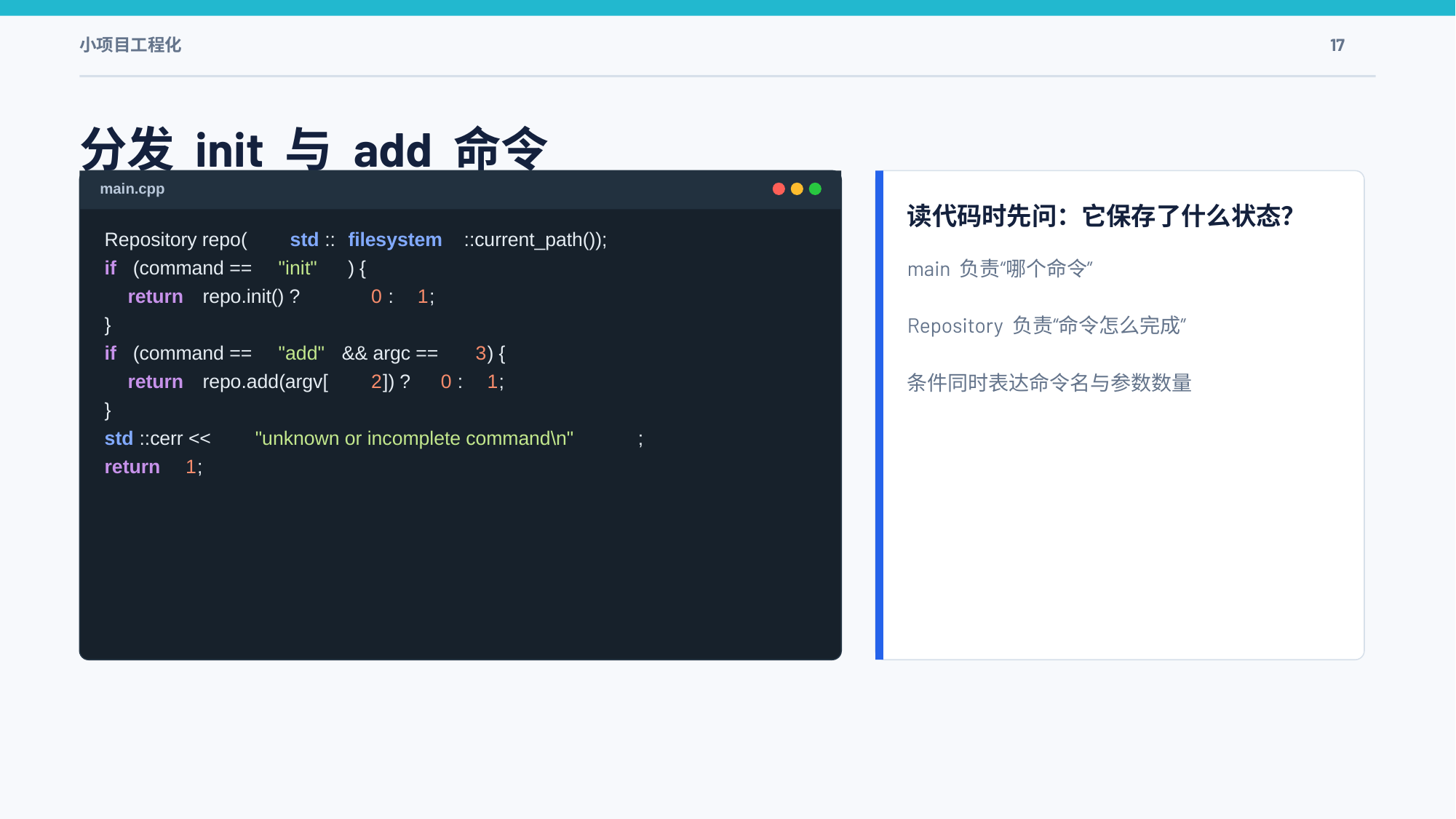

小项目工程化
17

分发 init 与 add 命令

main.cpp

读代码时先问：它保存了什么状态？
Repository repo(
std
::
filesystem
::current_path());
main 负责“哪个命令”

Repository 负责“命令怎么完成”

条件同时表达命令名与参数数量
if
 (command ==
"init"
) {

return
 repo.init() ?
0
 :
1
;
}
if
 (command ==
"add"
 && argc ==
3
) {

return
 repo.add(argv[
2
]) ?
0
 :
1
;
}
std
::cerr <<
"unknown or incomplete command\n"
;
return

1
;